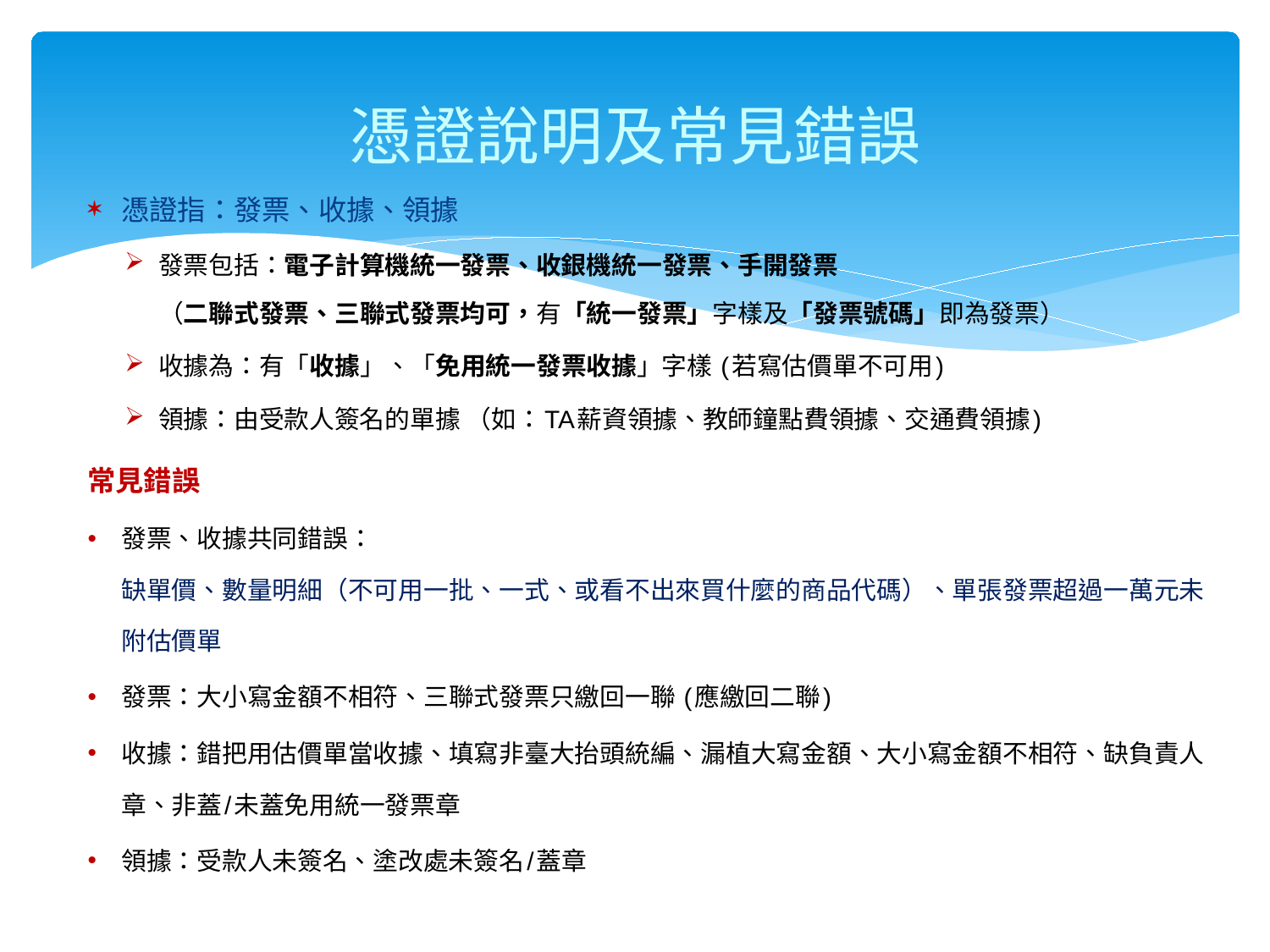

# 憑證說明及常見錯誤
憑證指：發票、收據、領據
發票包括：電子計算機統一發票、收銀機統一發票、手開發票
（二聯式發票、三聯式發票均可，有「統一發票」字樣及「發票號碼」即為發票）
收據為：有「收據」、「免用統一發票收據」字樣 (若寫估價單不可用)
領據：由受款人簽名的單據 （如：TA薪資領據、教師鐘點費領據、交通費領據)
常見錯誤
發票、收據共同錯誤：
缺單價、數量明細（不可用一批、一式、或看不出來買什麼的商品代碼）、單張發票超過一萬元未附估價單
發票：大小寫金額不相符、三聯式發票只繳回一聯 (應繳回二聯)
收據：錯把用估價單當收據、填寫非臺大抬頭統編、漏植大寫金額、大小寫金額不相符、缺負責人章、非蓋/未蓋免用統一發票章
領據：受款人未簽名、塗改處未簽名/蓋章